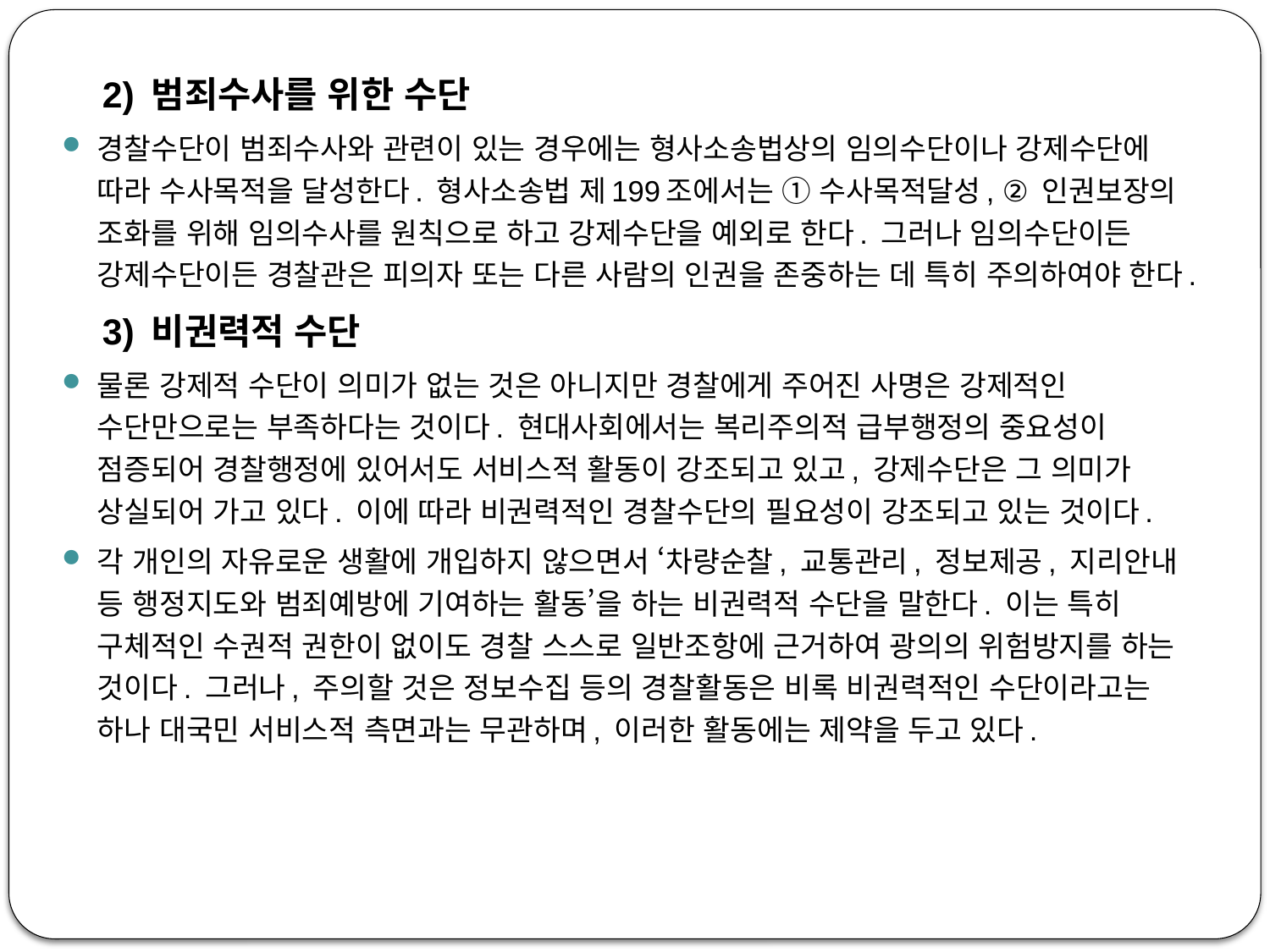

2) 범죄수사를 위한 수단
경찰수단이 범죄수사와 관련이 있는 경우에는 형사소송법상의 임의수단이나 강제수단에 따라 수사목적을 달성한다. 형사소송법 제199조에서는 ① 수사목적달성, ② 인권보장의 조화를 위해 임의수사를 원칙으로 하고 강제수단을 예외로 한다. 그러나 임의수단이든 강제수단이든 경찰관은 피의자 또는 다른 사람의 인권을 존중하는 데 특히 주의하여야 한다.
     3) 비권력적 수단
물론 강제적 수단이 의미가 없는 것은 아니지만 경찰에게 주어진 사명은 강제적인 수단만으로는 부족하다는 것이다. 현대사회에서는 복리주의적 급부행정의 중요성이 점증되어 경찰행정에 있어서도 서비스적 활동이 강조되고 있고, 강제수단은 그 의미가 상실되어 가고 있다. 이에 따라 비권력적인 경찰수단의 필요성이 강조되고 있는 것이다.
각 개인의 자유로운 생활에 개입하지 않으면서 ‘차량순찰, 교통관리, 정보제공, 지리안내 등 행정지도와 범죄예방에 기여하는 활동’을 하는 비권력적 수단을 말한다. 이는 특히 구체적인 수권적 권한이 없이도 경찰 스스로 일반조항에 근거하여 광의의 위험방지를 하는 것이다. 그러나, 주의할 것은 정보수집 등의 경찰활동은 비록 비권력적인 수단이라고는 하나 대국민 서비스적 측면과는 무관하며, 이러한 활동에는 제약을 두고 있다.